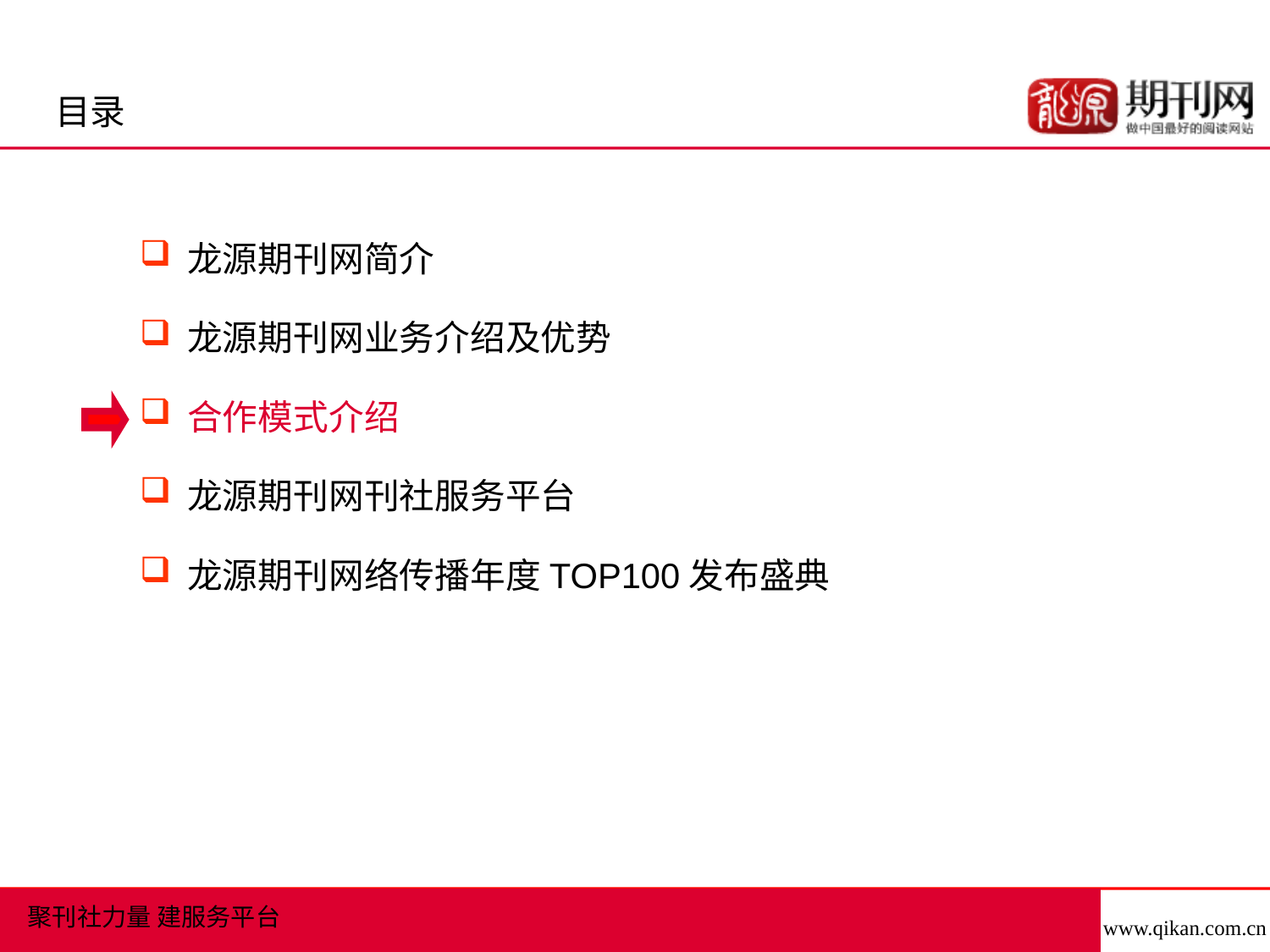

目录
龙源期刊网简介
龙源期刊网业务介绍及优势
合作模式介绍
龙源期刊网刊社服务平台
龙源期刊网络传播年度TOP100发布盛典